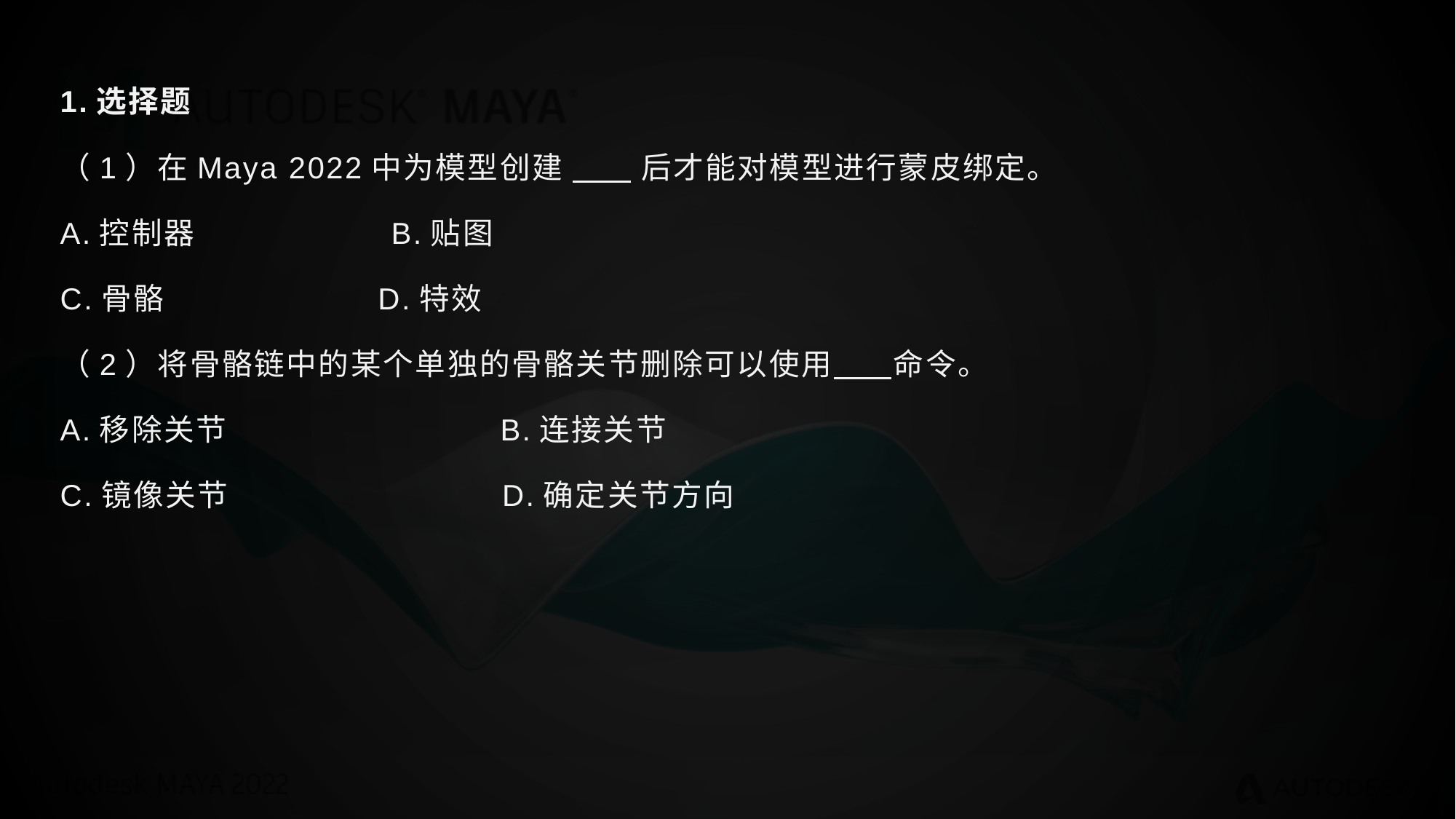

1.选择题
（1）在Maya 2022中为模型创建         后才能对模型进行蒙皮绑定。
A.控制器                      B.贴图
C.骨骼                        D.特效
（2）将骨骼链中的某个单独的骨骼关节删除可以使用       命令。
A.移除关节                               B.连接关节
C.镜像关节                               D.确定关节方向